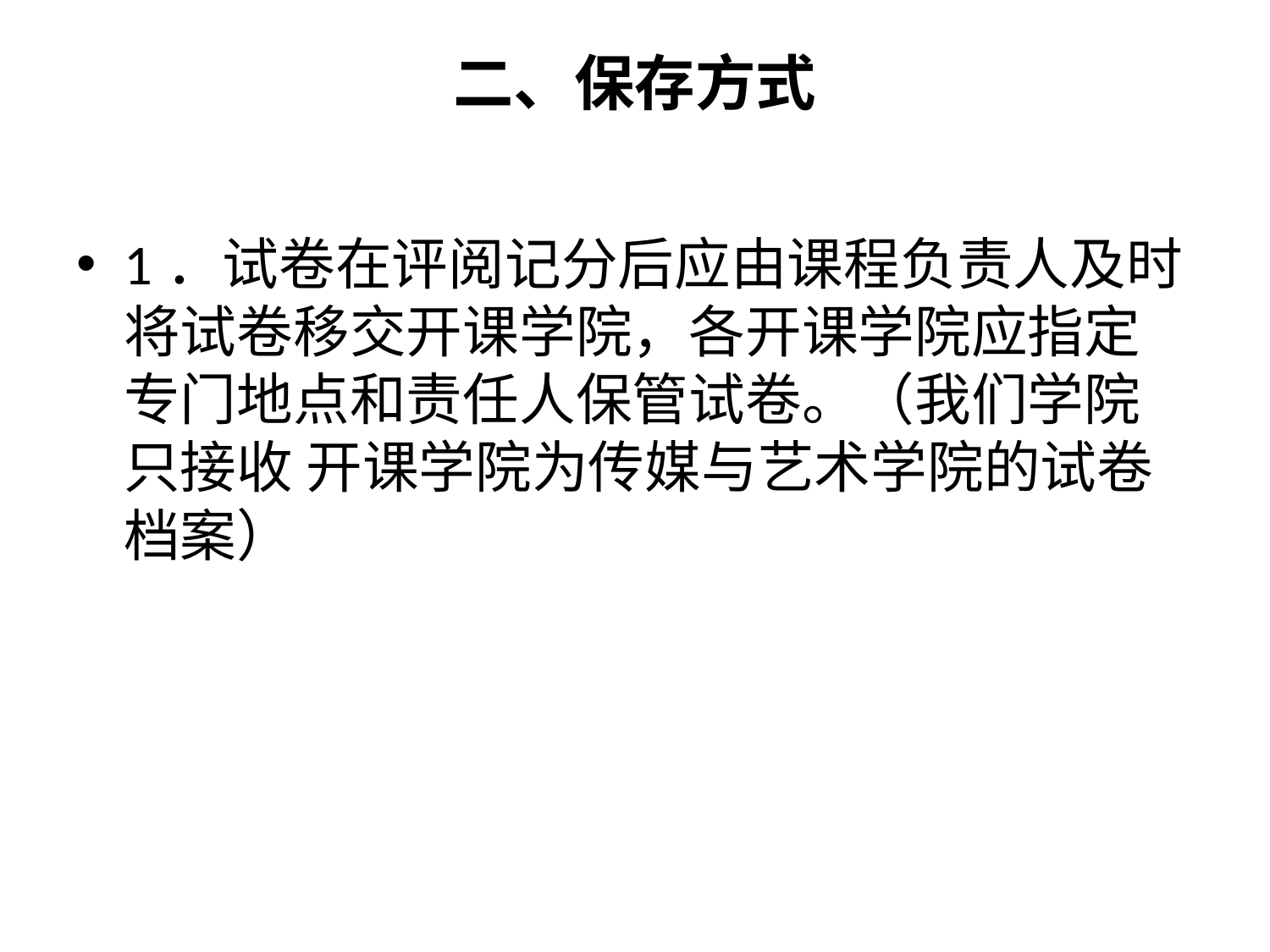

# 二、保存方式
1．试卷在评阅记分后应由课程负责人及时将试卷移交开课学院，各开课学院应指定专门地点和责任人保管试卷。（我们学院只接收 开课学院为传媒与艺术学院的试卷档案）